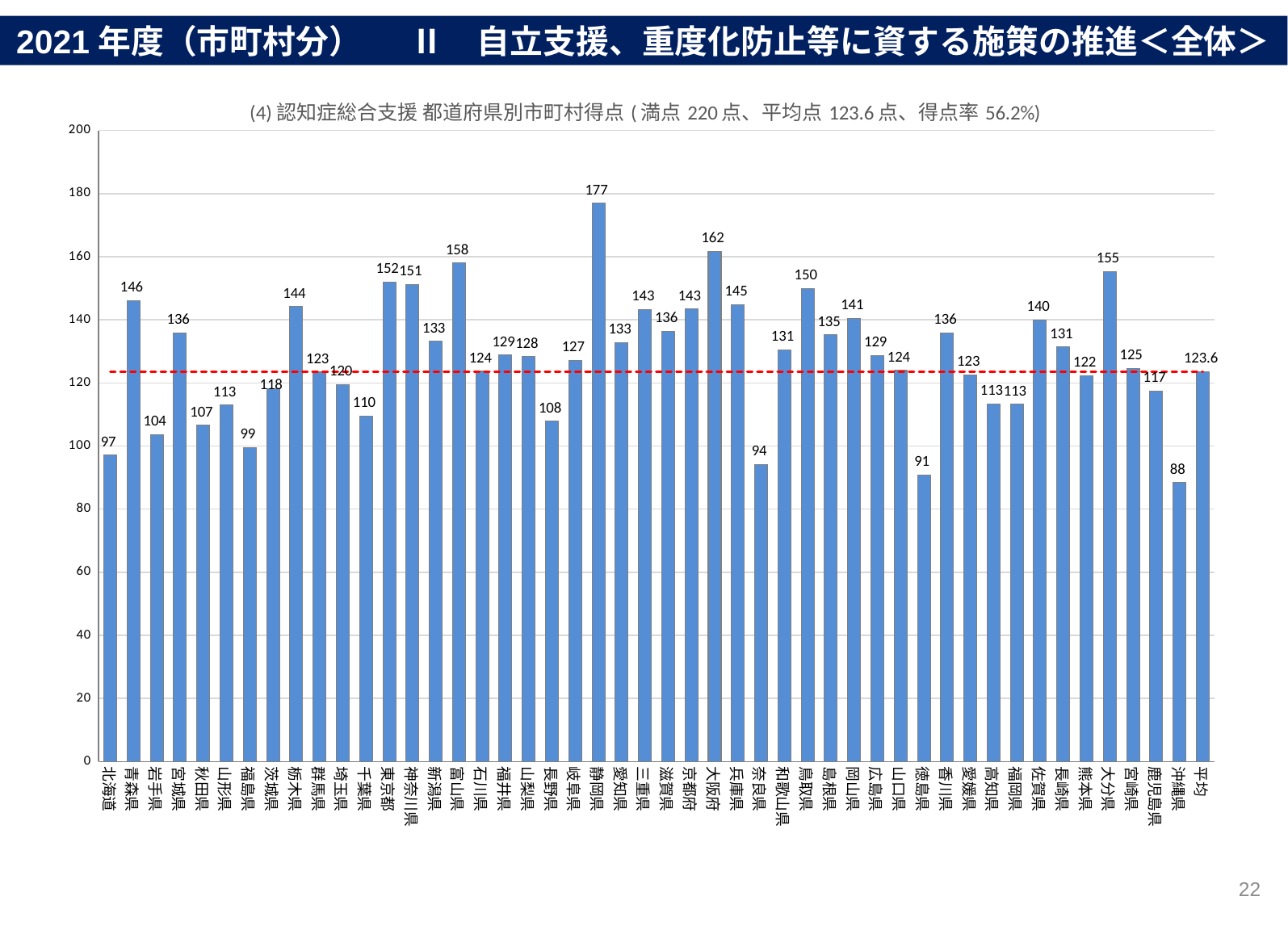

2021年度（市町村分） 　 Ⅱ　自立支援、重度化防止等に資する施策の推進＜全体＞

### Chart: (4)認知症総合支援 都道府県別市町村得点(満点220点、平均点123.6点、得点率56.2%)

| Category | 合計 | 平均 |
|---|---|---|
| 北海道 | 97.09497206703911 | 123.6 |
| 青森県 | 146.125 | 123.6 |
| 岩手県 | 103.63636363636364 | 123.6 |
| 宮城県 | 135.85714285714286 | 123.6 |
| 秋田県 | 106.6 | 123.6 |
| 山形県 | 113.0 | 123.6 |
| 福島県 | 99.49152542372882 | 123.6 |
| 茨城県 | 118.29545454545455 | 123.6 |
| 栃木県 | 144.2 | 123.6 |
| 群馬県 | 123.42857142857143 | 123.6 |
| 埼玉県 | 119.52380952380952 | 123.6 |
| 千葉県 | 109.53703703703704 | 123.6 |
| 東京都 | 151.93548387096774 | 123.6 |
| 神奈川県 | 151.21212121212122 | 123.6 |
| 新潟県 | 133.16666666666666 | 123.6 |
| 富山県 | 158.0 | 123.6 |
| 石川県 | 123.6842105263158 | 123.6 |
| 福井県 | 128.8235294117647 | 123.6 |
| 山梨県 | 128.33333333333334 | 123.6 |
| 長野県 | 107.85714285714286 | 123.6 |
| 岐阜県 | 127.14285714285714 | 123.6 |
| 静岡県 | 177.0 | 123.6 |
| 愛知県 | 132.87037037037038 | 123.6 |
| 三重県 | 143.27586206896552 | 123.6 |
| 滋賀県 | 136.31578947368422 | 123.6 |
| 京都府 | 143.46153846153845 | 123.6 |
| 大阪府 | 161.74418604651163 | 123.6 |
| 兵庫県 | 144.8780487804878 | 123.6 |
| 奈良県 | 94.23076923076923 | 123.6 |
| 和歌山県 | 130.5 | 123.6 |
| 鳥取県 | 150.0 | 123.6 |
| 島根県 | 135.26315789473685 | 123.6 |
| 岡山県 | 140.55555555555554 | 123.6 |
| 広島県 | 128.69565217391303 | 123.6 |
| 山口県 | 123.94736842105263 | 123.6 |
| 徳島県 | 90.83333333333333 | 123.6 |
| 香川県 | 135.88235294117646 | 123.6 |
| 愛媛県 | 122.5 | 123.6 |
| 高知県 | 113.38235294117646 | 123.6 |
| 福岡県 | 113.25 | 123.6 |
| 佐賀県 | 140.0 | 123.6 |
| 長崎県 | 131.42857142857142 | 123.6 |
| 熊本県 | 122.33333333333333 | 123.6 |
| 大分県 | 155.27777777777777 | 123.6 |
| 宮崎県 | 124.61538461538461 | 123.6 |
| 鹿児島県 | 117.44186046511628 | 123.6 |
| 沖縄県 | 88.41463414634147 | 123.6 |
| 平均 | 123.6 | 123.6 |
22